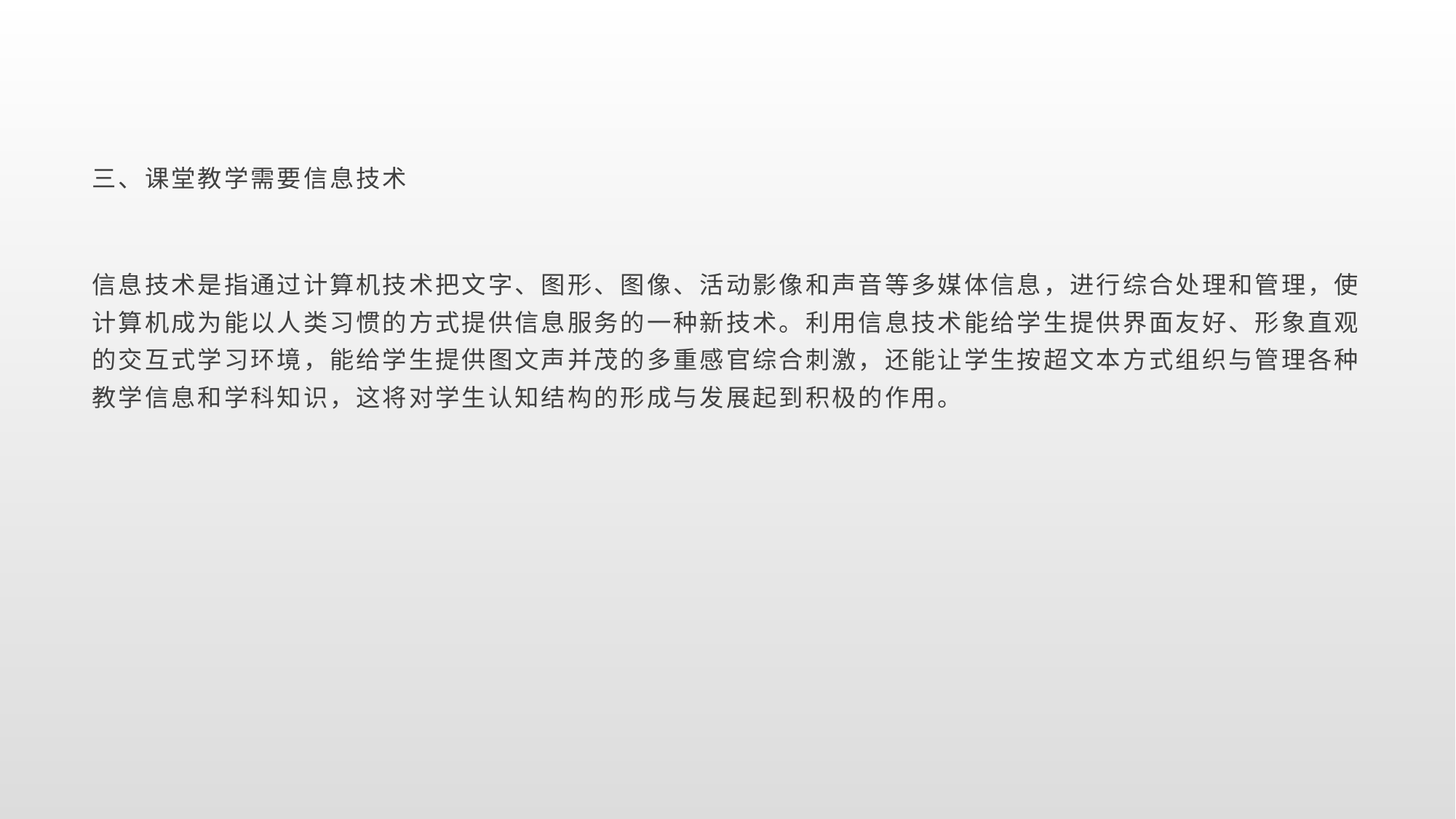

#
三、课堂教学需要信息技术

信息技术是指通过计算机技术把文字、图形、图像、活动影像和声音等多媒体信息，进行综合处理和管理，使计算机成为能以人类习惯的方式提供信息服务的一种新技术。利用信息技术能给学生提供界面友好、形象直观的交互式学习环境，能给学生提供图文声并茂的多重感官综合刺激，还能让学生按超文本方式组织与管理各种教学信息和学科知识，这将对学生认知结构的形成与发展起到积极的作用。